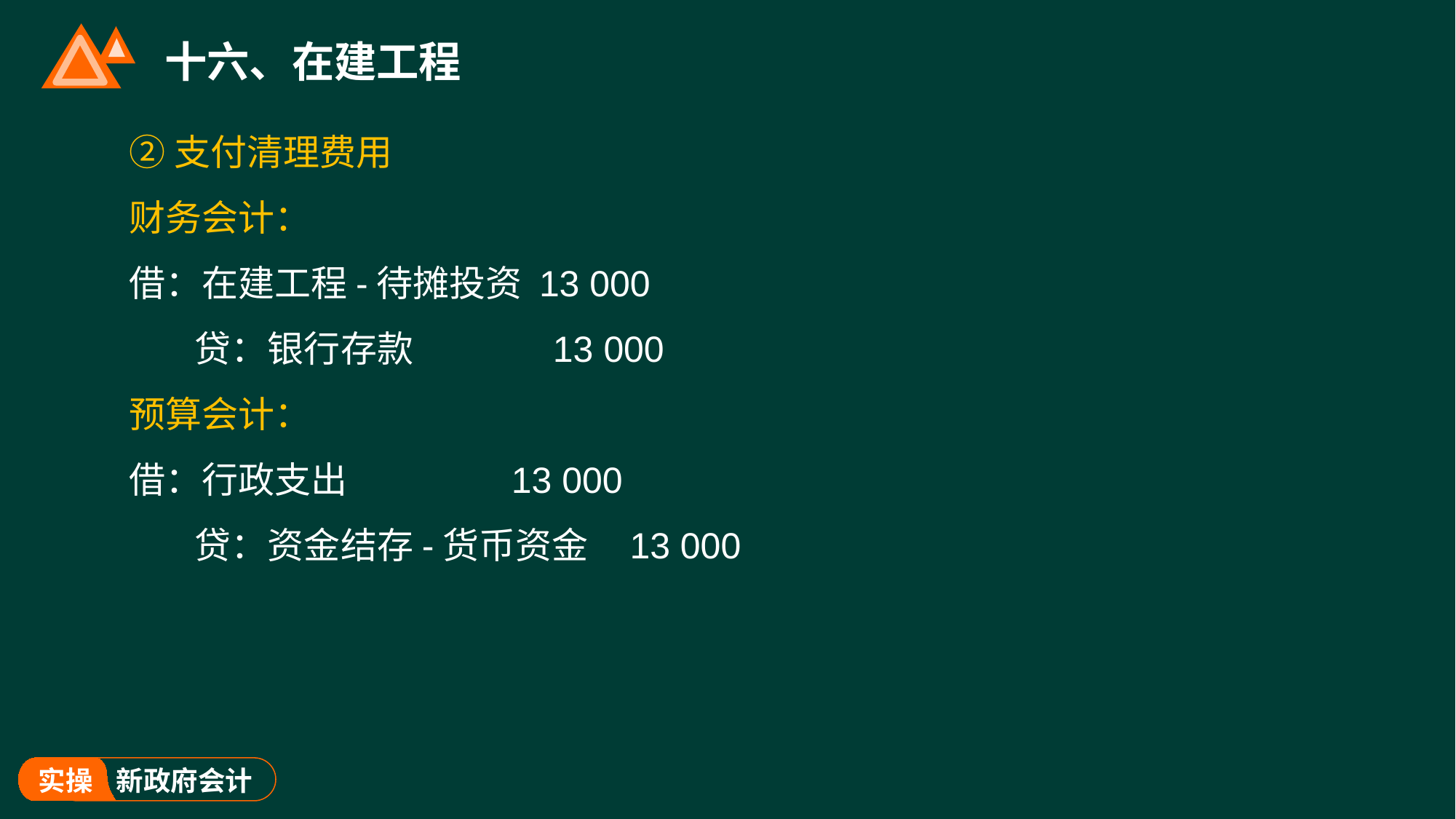

# 十六、在建工程
②支付清理费用
财务会计：
借：在建工程-待摊投资 13 000
       贷：银行存款                13 000
预算会计：
借：行政支出                   13 000
       贷：资金结存-货币资金    13 000